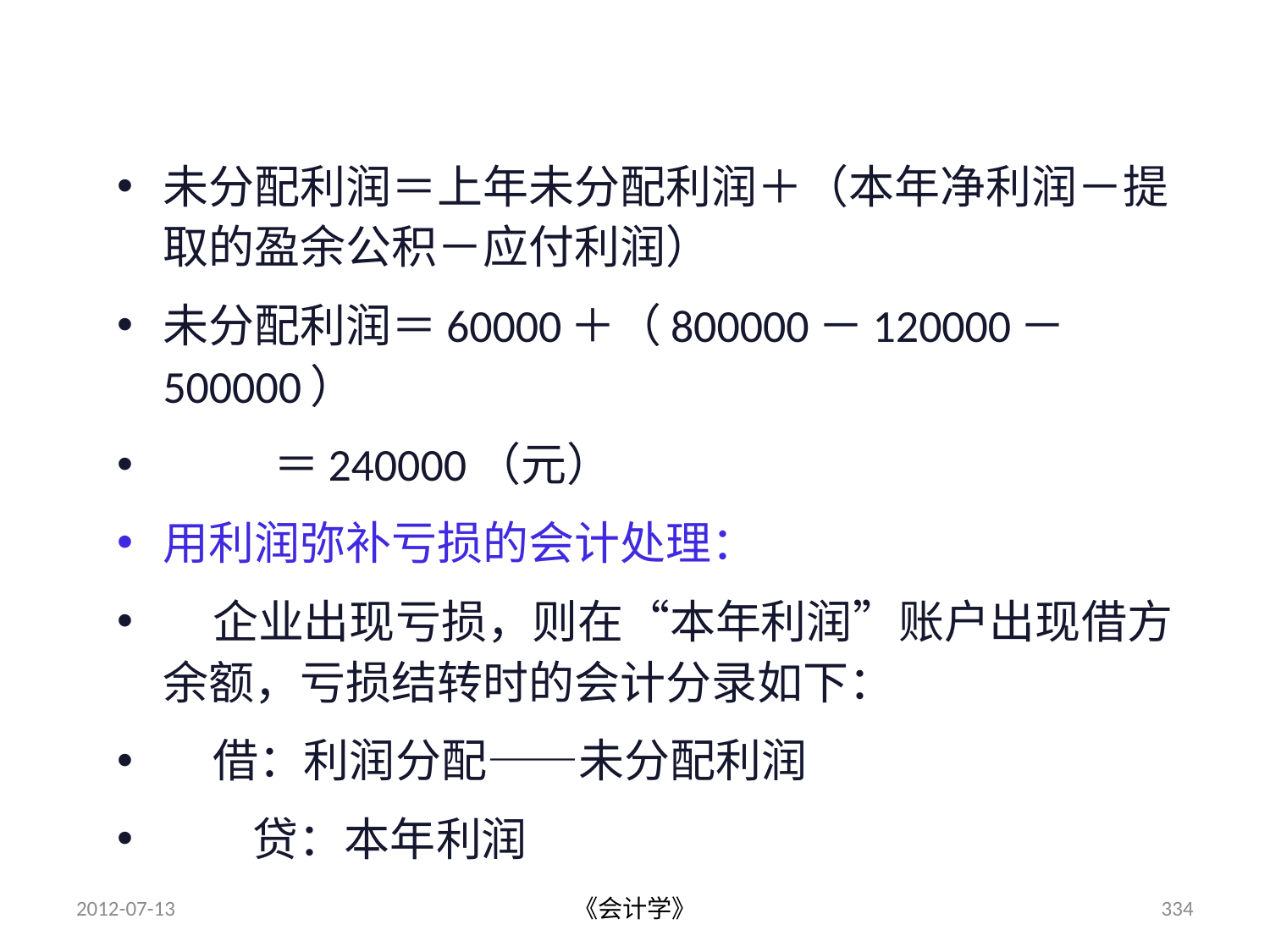

# 三、未分配利润的确定
未分配利润＝上年未分配利润＋（本年净利润－提取的盈余公积－应付利润）
未分配利润＝60000＋（800000－120000－500000）
          ＝240000（元）
用利润弥补亏损的会计处理：
    企业出现亏损，则在“本年利润”账户出现借方余额，亏损结转时的会计分录如下：
    借：利润分配——未分配利润
        贷：本年利润
2012-07-13
《会计学》
334